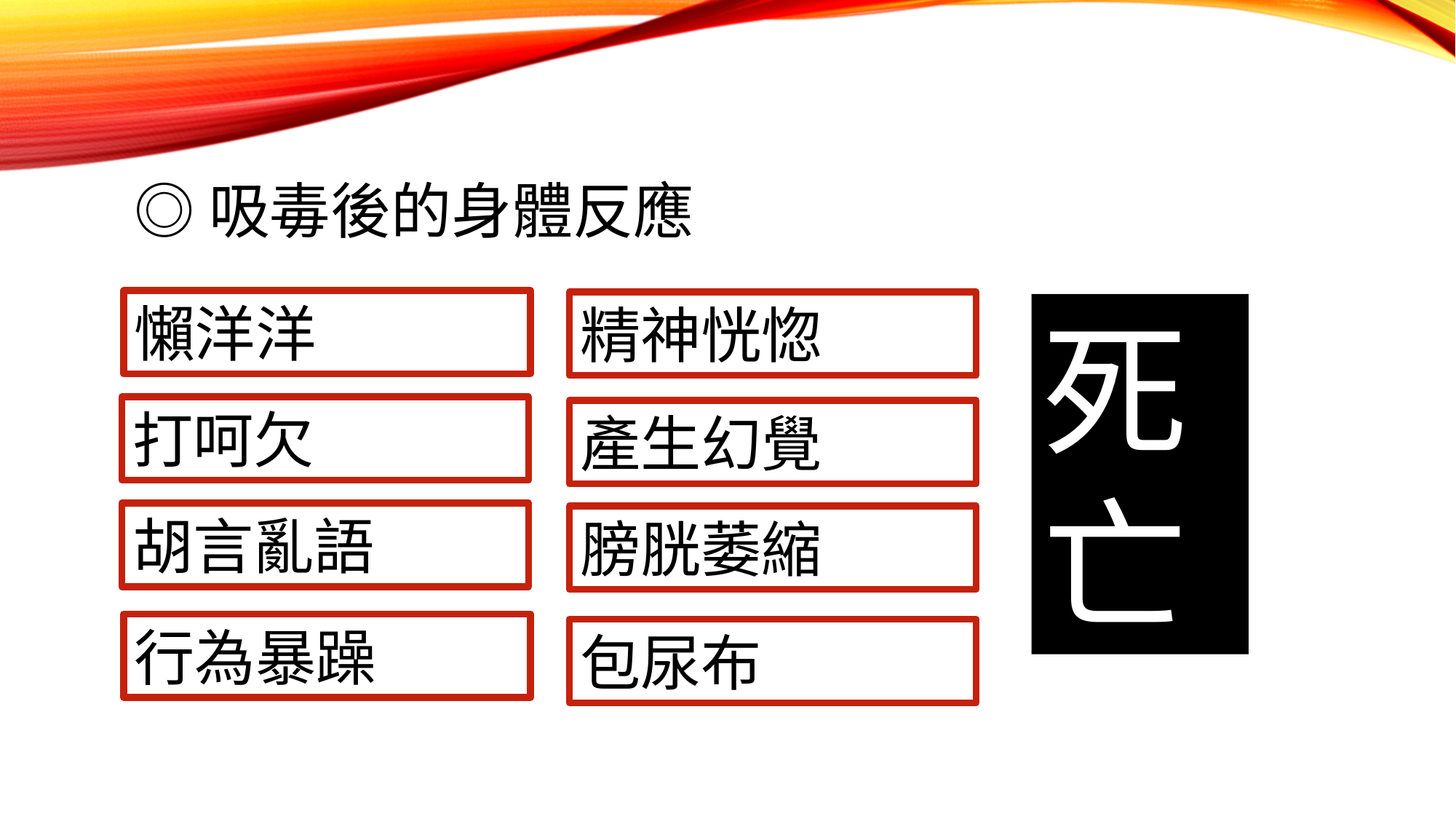

◎吸毒後的身體反應
懶洋洋
精神恍惚
死亡
打呵欠
產生幻覺
胡言亂語
膀胱萎縮
行為暴躁
包尿布